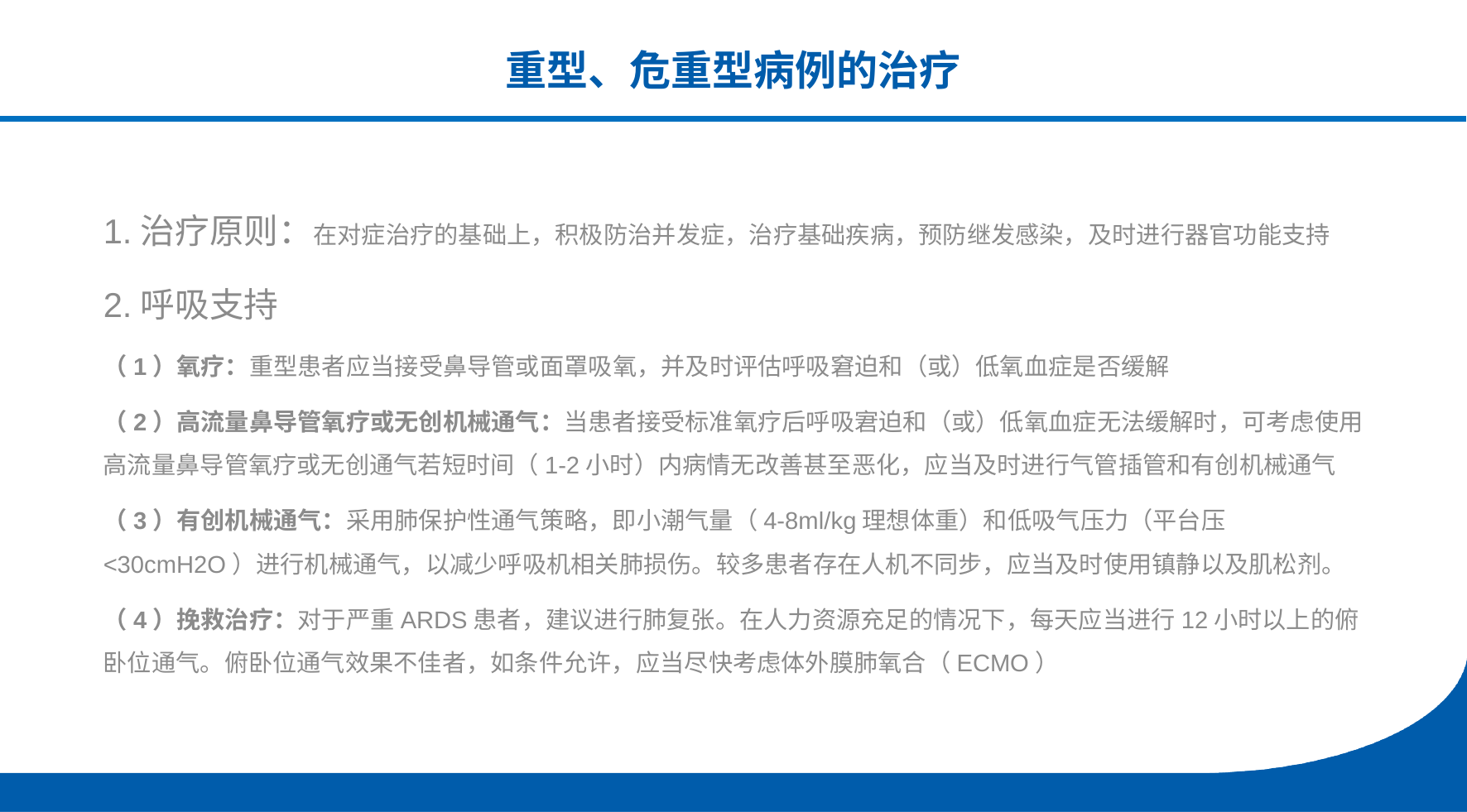

# 重型、危重型病例的治疗
1.治疗原则：在对症治疗的基础上，积极防治并发症，治疗基础疾病，预防继发感染，及时进行器官功能支持
2.呼吸支持
（1）氧疗：重型患者应当接受鼻导管或面罩吸氧，并及时评估呼吸窘迫和（或）低氧血症是否缓解
（2）高流量鼻导管氧疗或无创机械通气：当患者接受标准氧疗后呼吸宭迫和（或）低氧血症无法缓解时，可考虑使用高流量鼻导管氧疗或无创通气若短时间（1-2小时）内病情无改善甚至恶化，应当及时进行气管插管和有创机械通气
（3）有创机械通气：采用肺保护性通气策略，即小潮气量（4-8ml/kg理想体重）和低吸气压力（平台压<30cmH2O）进行机械通气，以减少呼吸机相关肺损伤。较多患者存在人机不同步，应当及时使用镇静以及肌松剂。
（4）挽救治疗：对于严重ARDS患者，建议进行肺复张。在人力资源充足的情况下，每天应当进行12小时以上的俯卧位通气。俯卧位通气效果不佳者，如条件允许，应当尽快考虑体外膜肺氧合（ECMO）